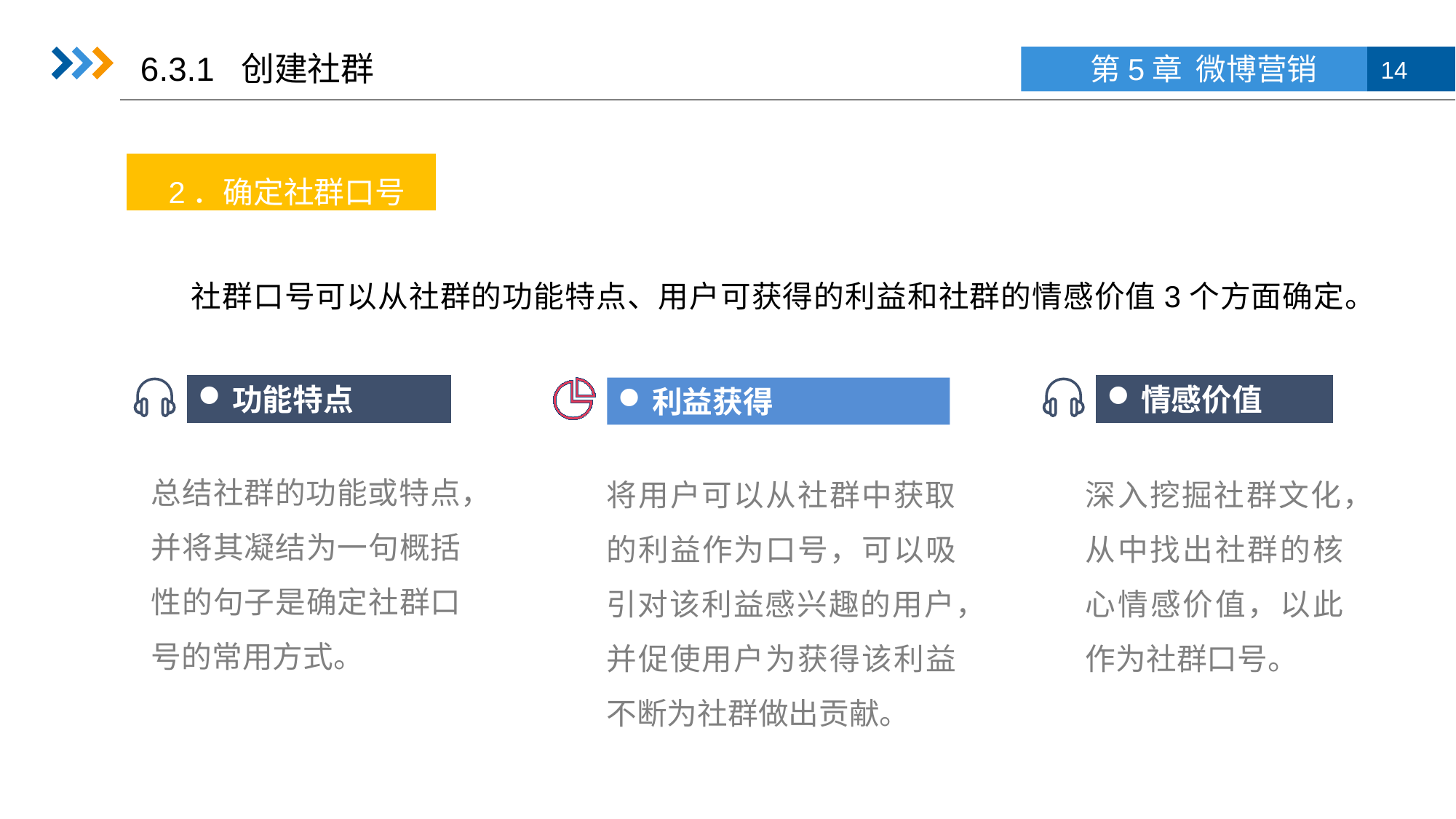

6.3.1  创建社群
2．确定社群口号
社群口号可以从社群的功能特点、用户可获得的利益和社群的情感价值3个方面确定。
功能特点
情感价值

利益获得

总结社群的功能或特点，并将其凝结为一句概括性的句子是确定社群口号的常用方式。
将用户可以从社群中获取的利益作为口号，可以吸引对该利益感兴趣的用户，并促使用户为获得该利益不断为社群做出贡献。
深入挖掘社群文化，从中找出社群的核心情感价值，以此作为社群口号。